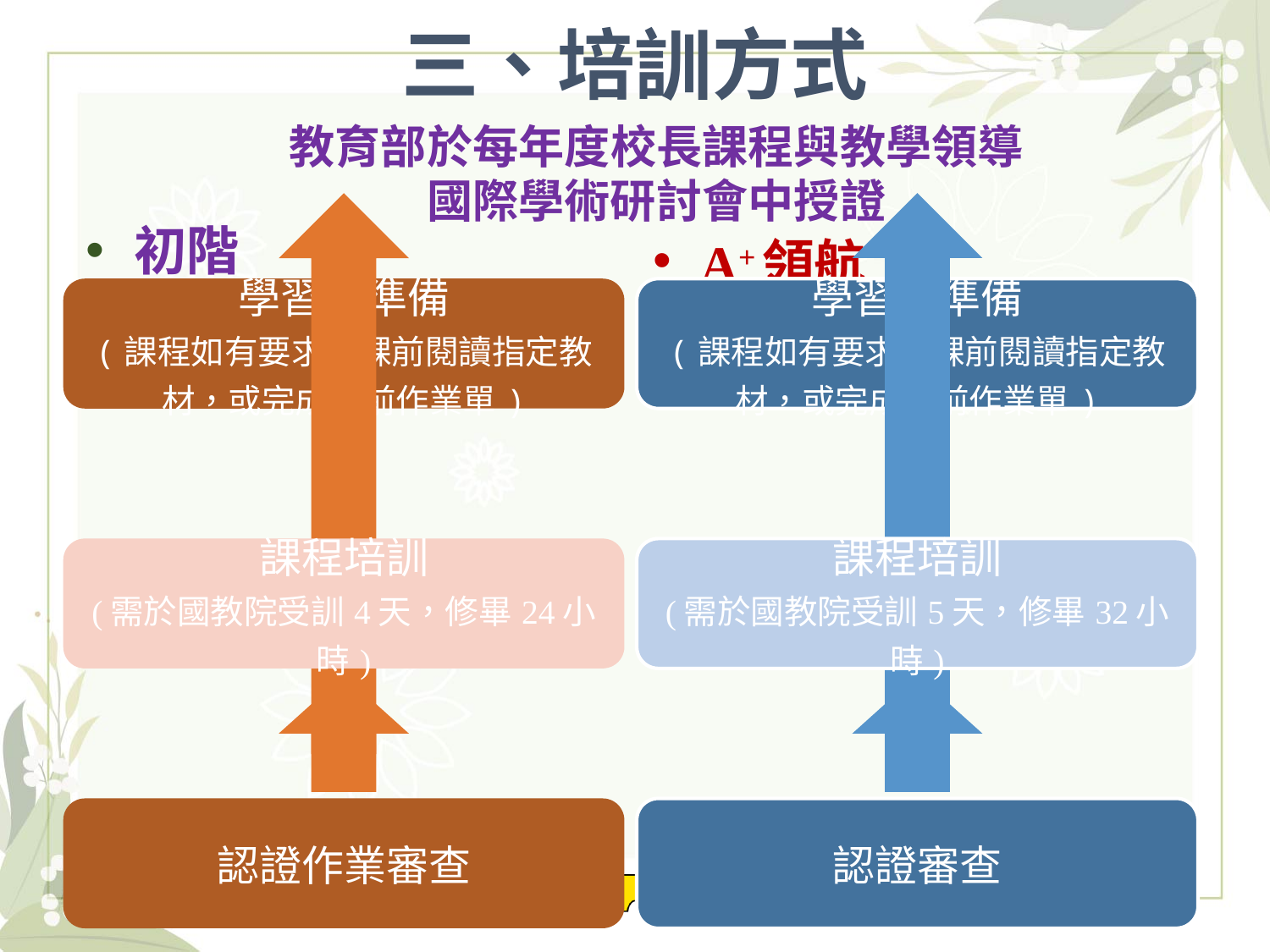

# 三、培訓方式
教育部於每年度校長課程與教學領導
國際學術研討會中授證
初階
A+領航
學習前準備
(課程如有要求須課前閱讀指定教材，或完成課前作業單)
課程培訓
(需於國教院受訓4天，修畢24小時)
認證作業審查
學習前準備
(課程如有要求須課前閱讀指定教材，或完成課前作業單)
課程培訓
(需於國教院受訓5天，修畢32小時)
認證審查
2019/12/13
38